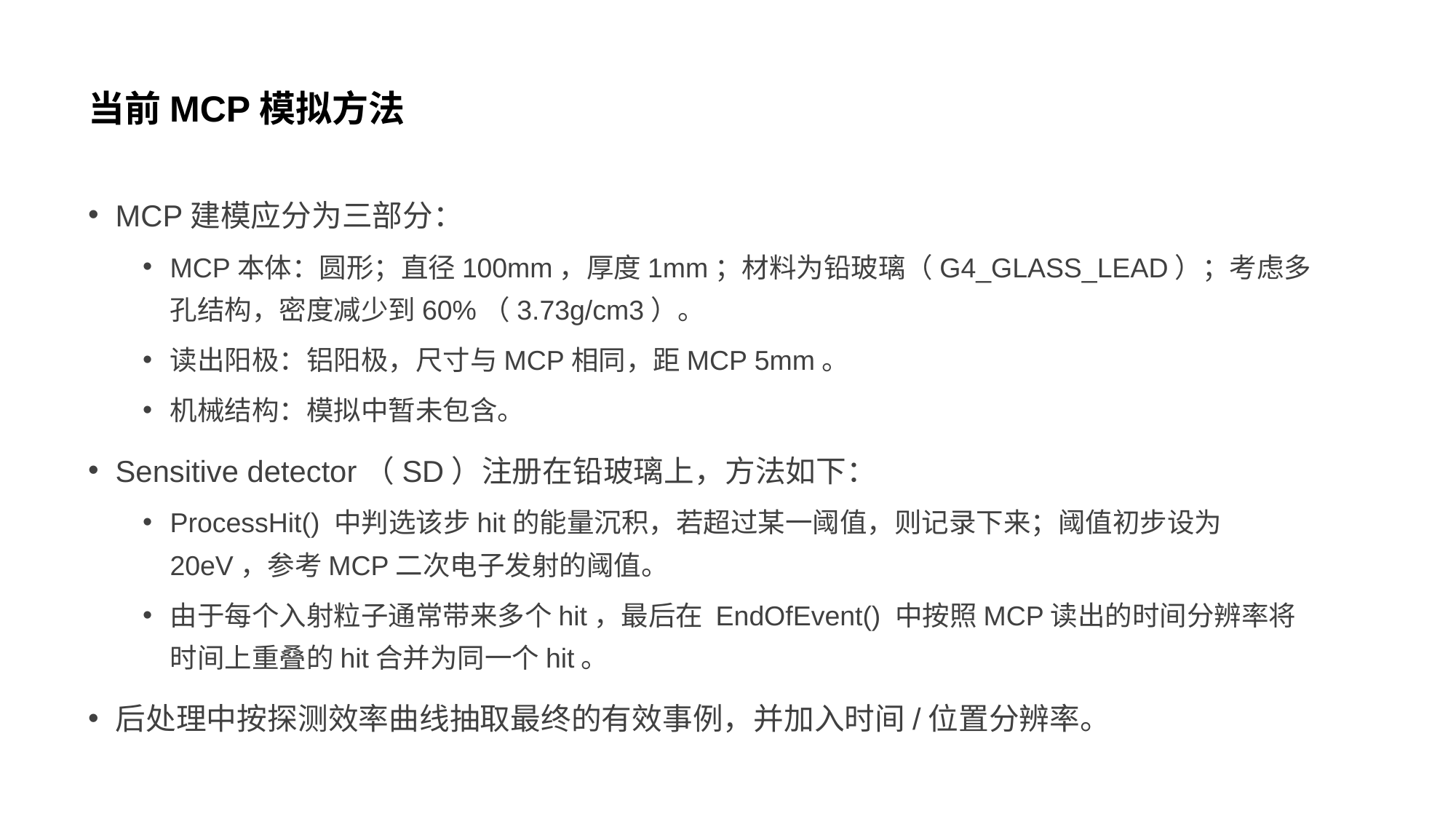

# 当前MCP模拟方法
MCP建模应分为三部分：
MCP本体：圆形；直径100mm，厚度1mm；材料为铅玻璃（G4_GLASS_LEAD）；考虑多孔结构，密度减少到60%（3.73g/cm3）。
读出阳极：铝阳极，尺寸与MCP相同，距MCP 5mm。
机械结构：模拟中暂未包含。
Sensitive detector（SD）注册在铅玻璃上，方法如下：
ProcessHit() 中判选该步hit的能量沉积，若超过某一阈值，则记录下来；阈值初步设为20eV，参考MCP二次电子发射的阈值。
由于每个入射粒子通常带来多个hit，最后在 EndOfEvent() 中按照MCP读出的时间分辨率将时间上重叠的hit合并为同一个hit。
后处理中按探测效率曲线抽取最终的有效事例，并加入时间/位置分辨率。

3